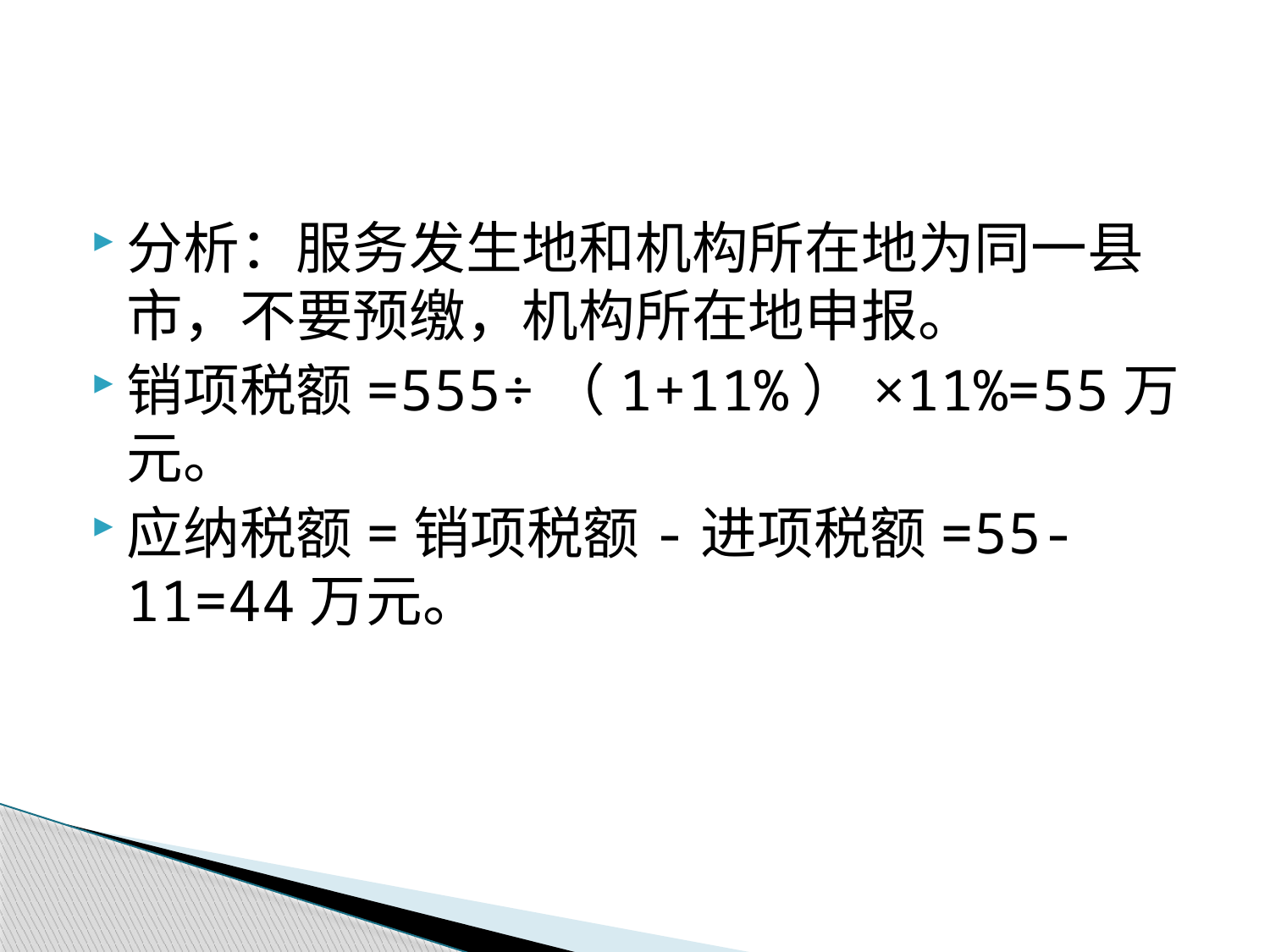

#
分析：服务发生地和机构所在地为同一县市，不要预缴，机构所在地申报。
销项税额=555÷（1+11%）×11%=55万元。
应纳税额=销项税额-进项税额=55-11=44万元。